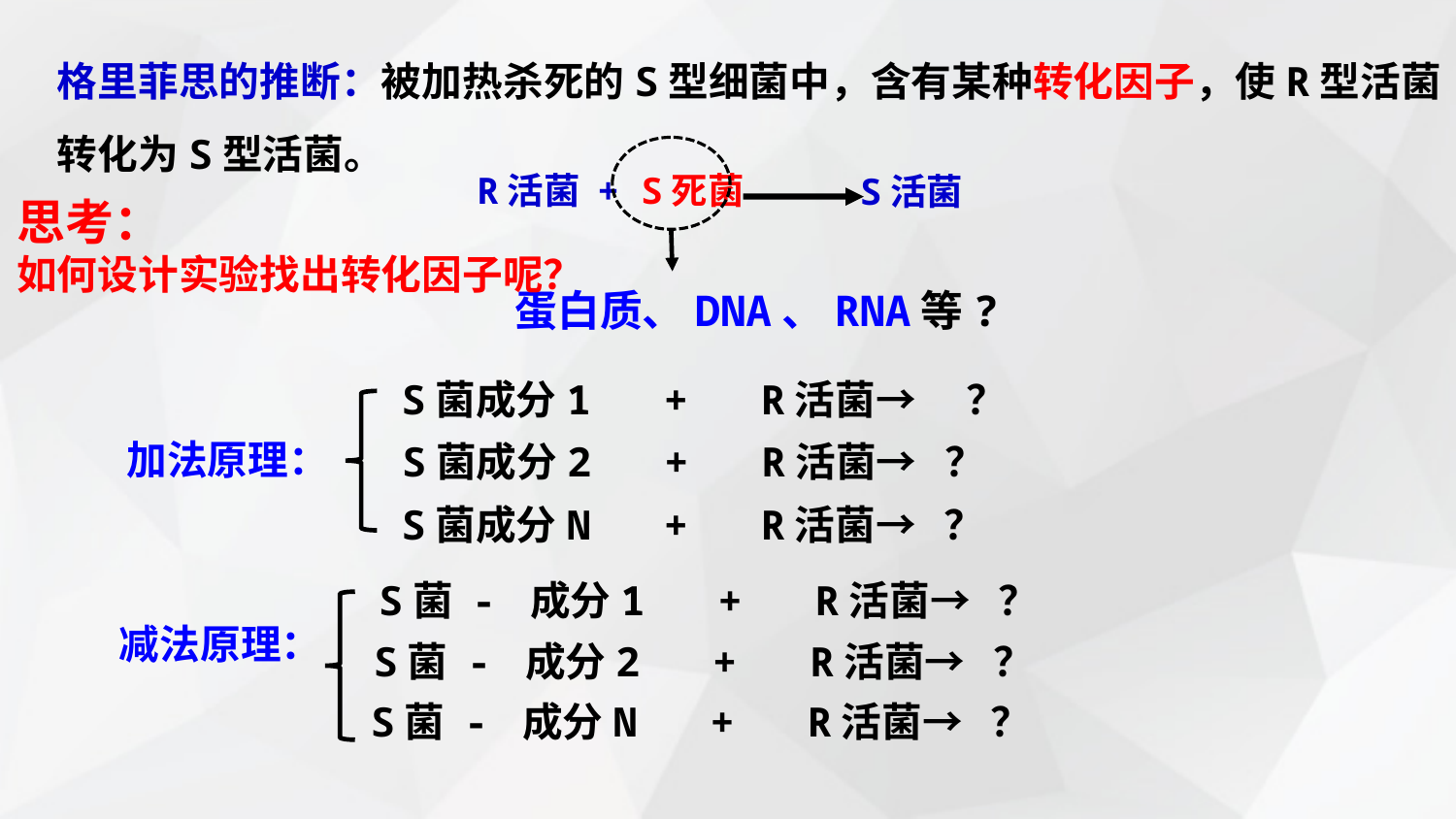

格里菲思的推断：被加热杀死的S型细菌中，含有某种转化因子，使R型活菌转化为S型活菌。

R活菌 + S死菌
S活菌

思考：
如何设计实验找出转化因子呢？
蛋白质、DNA、RNA等?
S菌成分1   +   R活菌→ 　？
S菌成分2   +   R活菌→   ？
S菌成分N   +   R活菌→   ？

加法原理：
S菌 - 成分1   +   R活菌→   ？
S菌 - 成分2   +   R活菌→   ？
S菌 - 成分N   +   R活菌→   ？

减法原理：